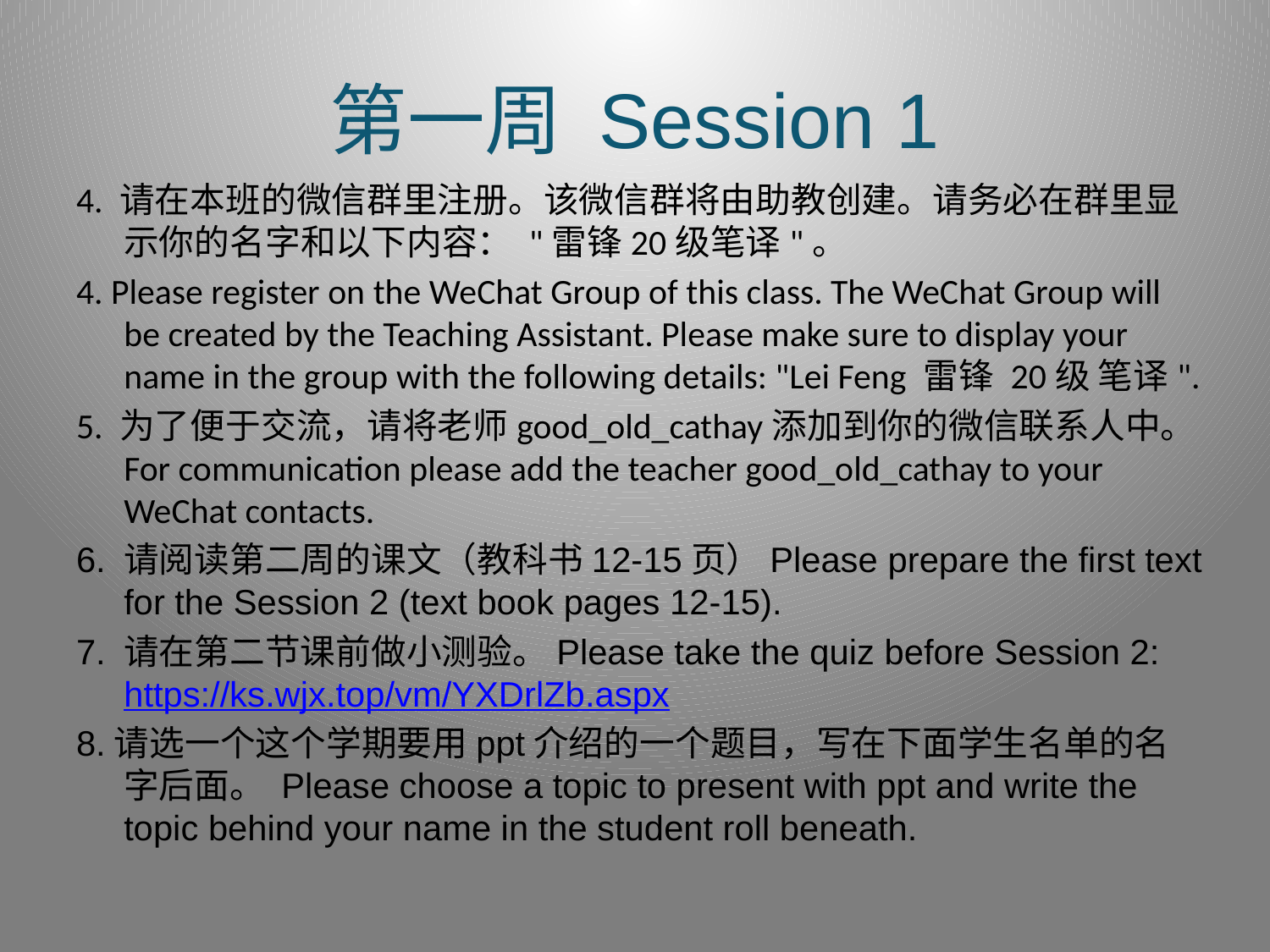

# 第一周 Session 1
4. 请在本班的微信群里注册。该微信群将由助教创建。请务必在群里显示你的名字和以下内容： "雷锋20级笔译"。
4. Please register on the WeChat Group of this class. The WeChat Group will be created by the Teaching Assistant. Please make sure to display your name in the group with the following details: "Lei Feng 雷锋 20级 笔译".
5. 为了便于交流，请将老师good_old_cathay添加到你的微信联系人中。For communication please add the teacher good_old_cathay to your WeChat contacts.
6. 请阅读第二周的课文（教科书12-15页）Please prepare the first text for the Session 2 (text book pages 12-15).
7. 请在第二节课前做小测验。Please take the quiz before Session 2:  https://ks.wjx.top/vm/YXDrlZb.aspx
8.请选一个这个学期要用ppt介绍的一个题目，写在下面学生名单的名字后面。 Please choose a topic to present with ppt and write the topic behind your name in the student roll beneath.